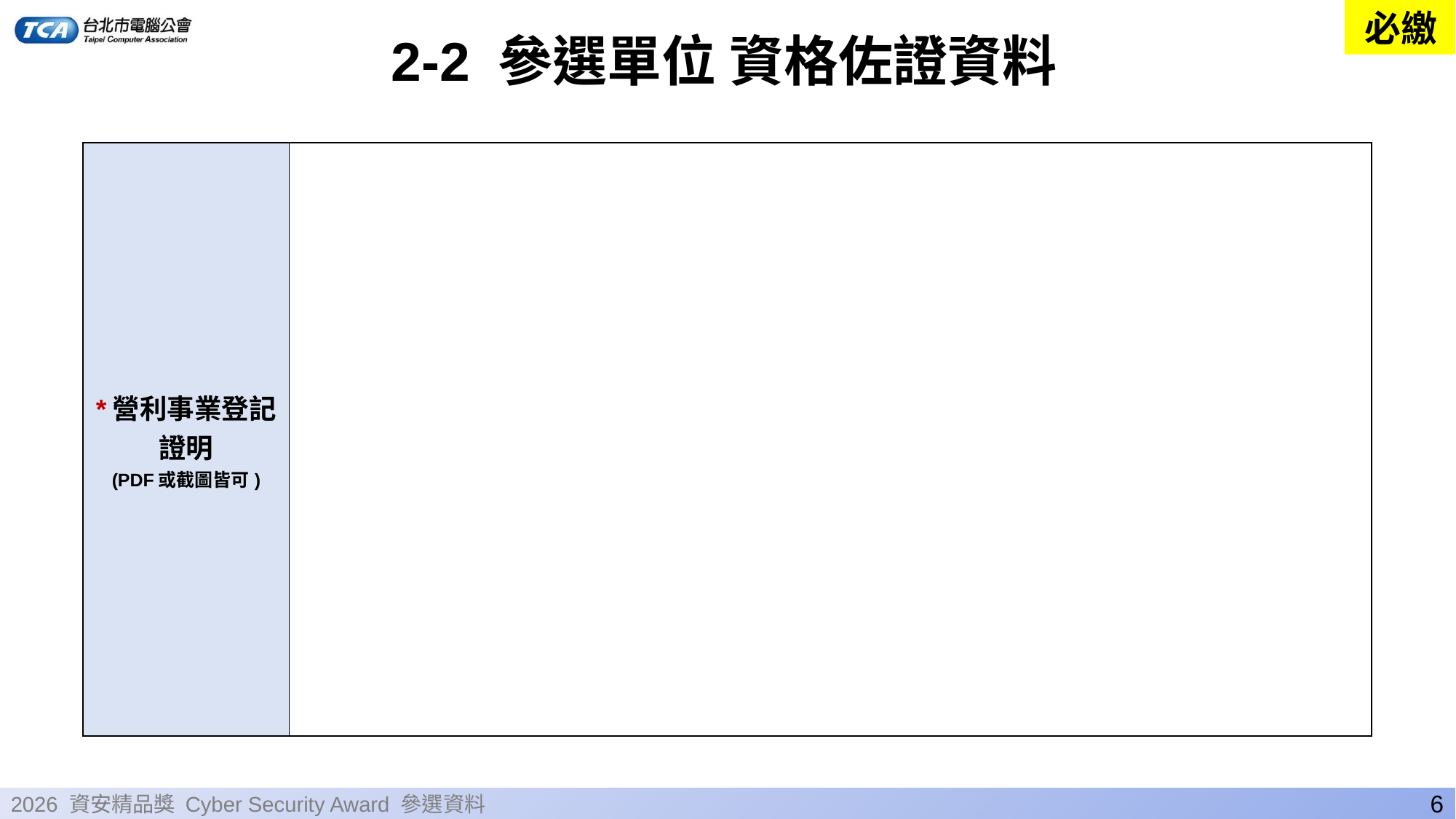

必繳
2-2 參選單位 資格佐證資料
| \*營利事業登記證明 (PDF或截圖皆可) |  |
| --- | --- |
6